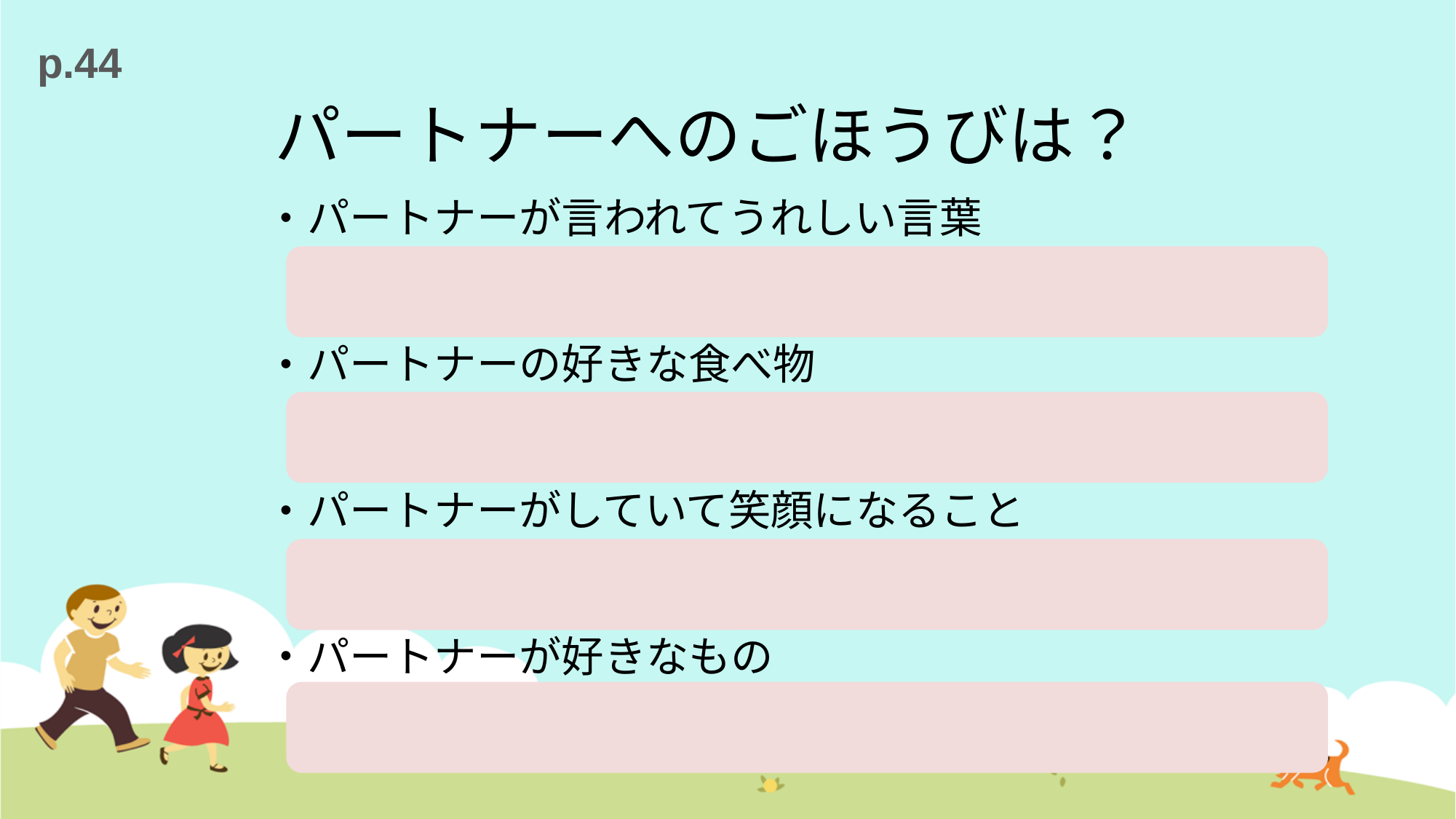

p.44
# パートナーへのごほうびは？
パートナーが言われてうれしい言葉

パートナーの好きな食べ物

パートナーがしていて笑顔になること

パートナーが好きなもの